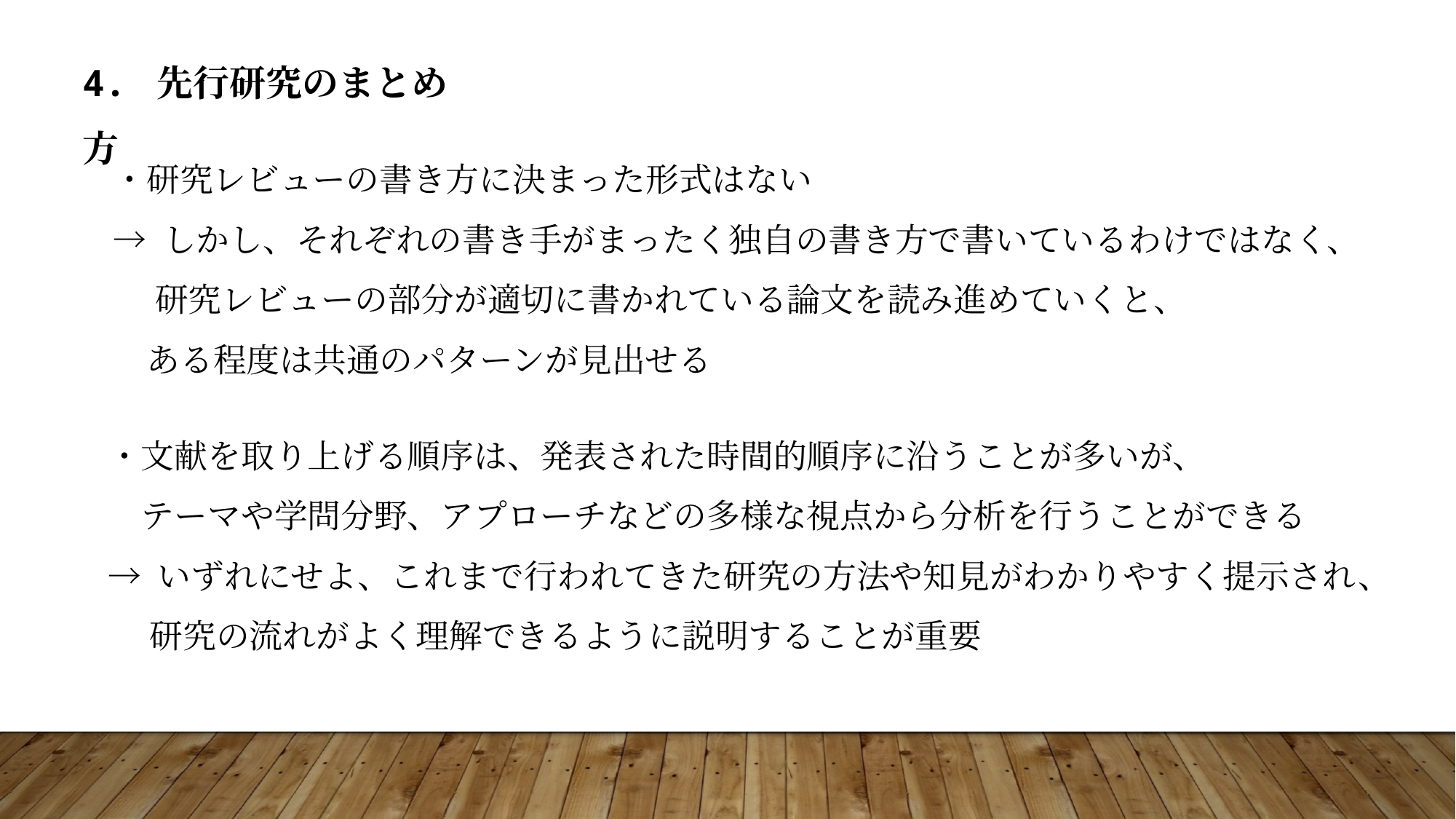

4. 先行研究のまとめ方
・研究レビューの書き方に決まった形式はない
→ しかし、それぞれの書き手がまったく独自の書き方で書いているわけではなく、
　 研究レビューの部分が適切に書かれている論文を読み進めていくと、
   ある程度は共通のパターンが見出せる
・文献を取り上げる順序は、発表された時間的順序に沿うことが多いが、
　テーマや学問分野、アプローチなどの多様な視点から分析を行うことができる
→ いずれにせよ、これまで行われてきた研究の方法や知見がわかりやすく提示され、
　 研究の流れがよく理解できるように説明することが重要